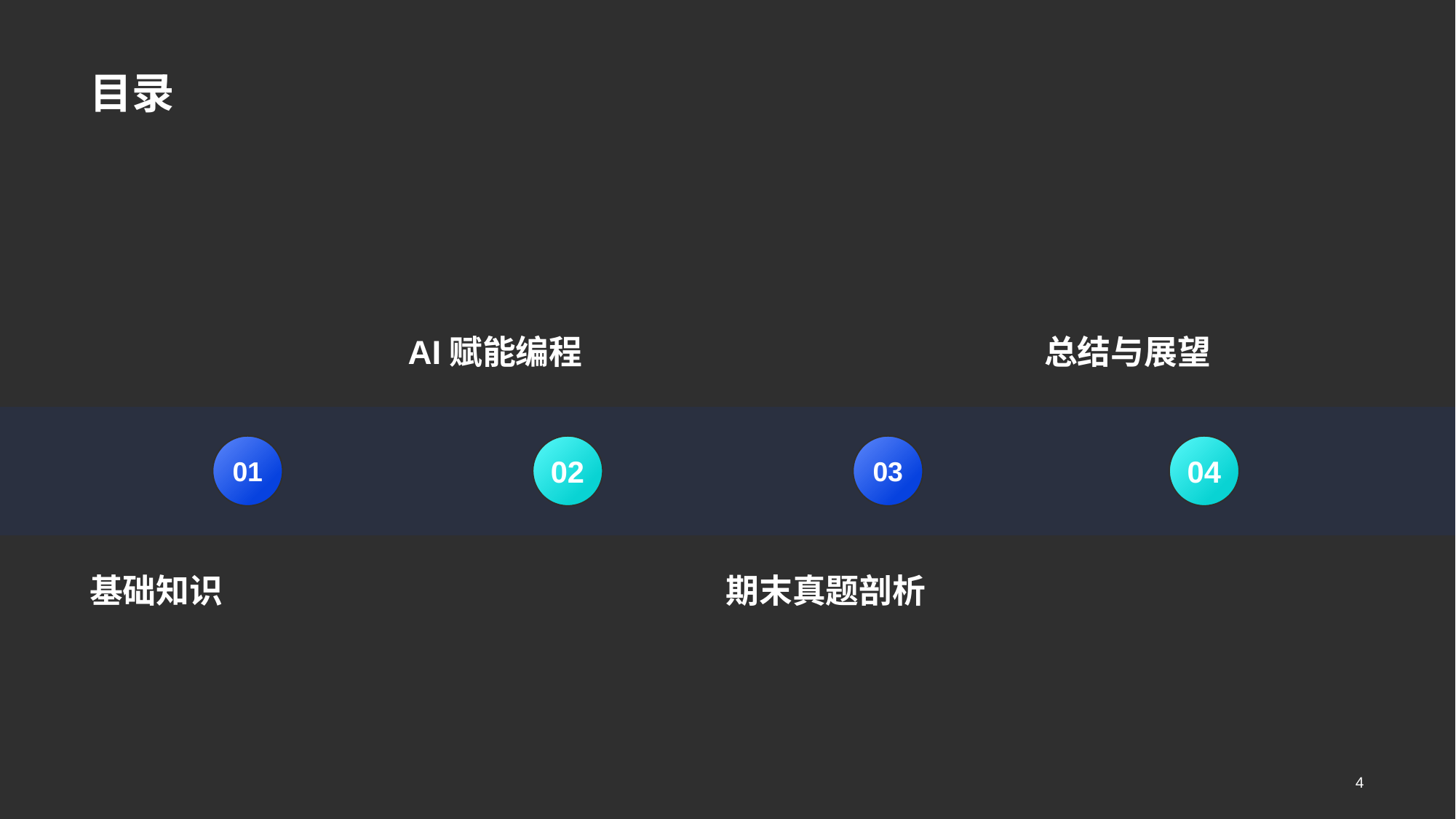

目录

AI赋能编程

02
总结与展望

04

01

基础知识
03

期末真题剖析

4